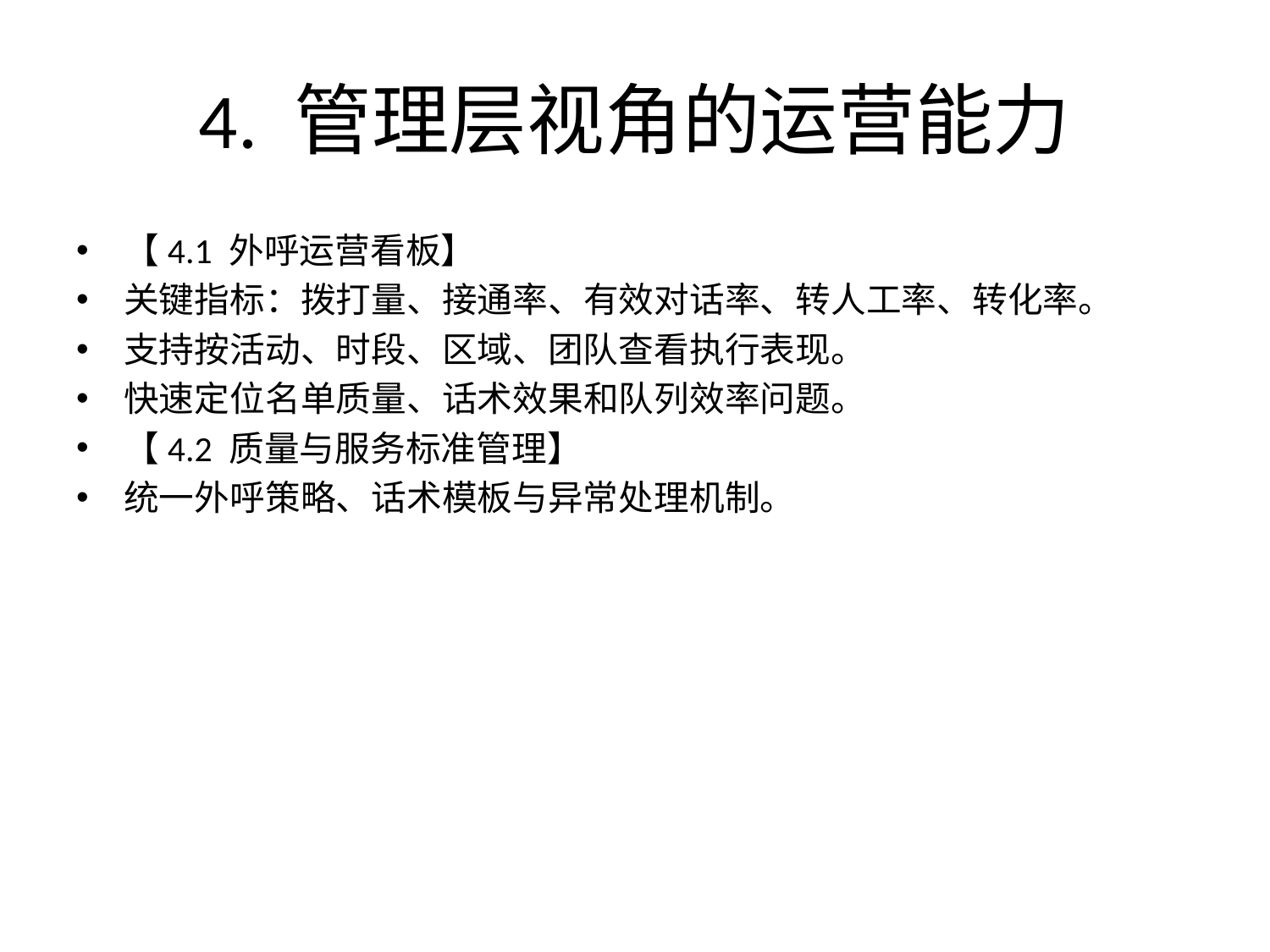

# 4. 管理层视角的运营能力
【4.1 外呼运营看板】
关键指标：拨打量、接通率、有效对话率、转人工率、转化率。
支持按活动、时段、区域、团队查看执行表现。
快速定位名单质量、话术效果和队列效率问题。
【4.2 质量与服务标准管理】
统一外呼策略、话术模板与异常处理机制。